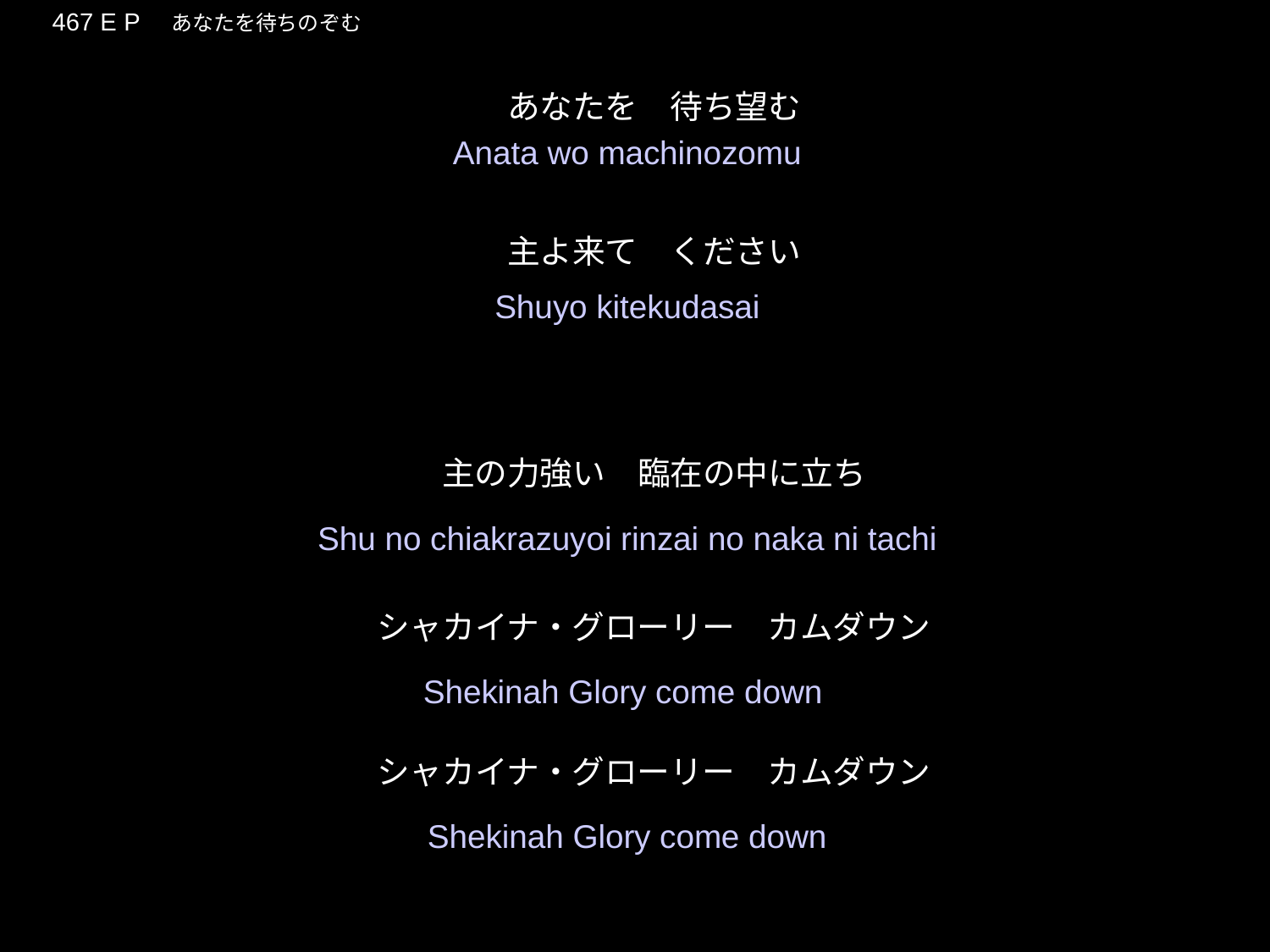

あなたをまちのぞむみあしのひびきを
★W
467 E P　あなたを待ちのぞむ
あなたを　待ち望む
主よ来て　ください
 
主の力強い　臨在の中に立ち
 
シャカイナ・グローリー　カムダウン
シャカイナ・グローリー　カムダウン
★４
Anata wo machinozomu

Shuyo kitekudasai

Shu no chiakrazuyoi rinzai no naka ni tachi

Shekinah Glory come down
Shekinah Glory come down